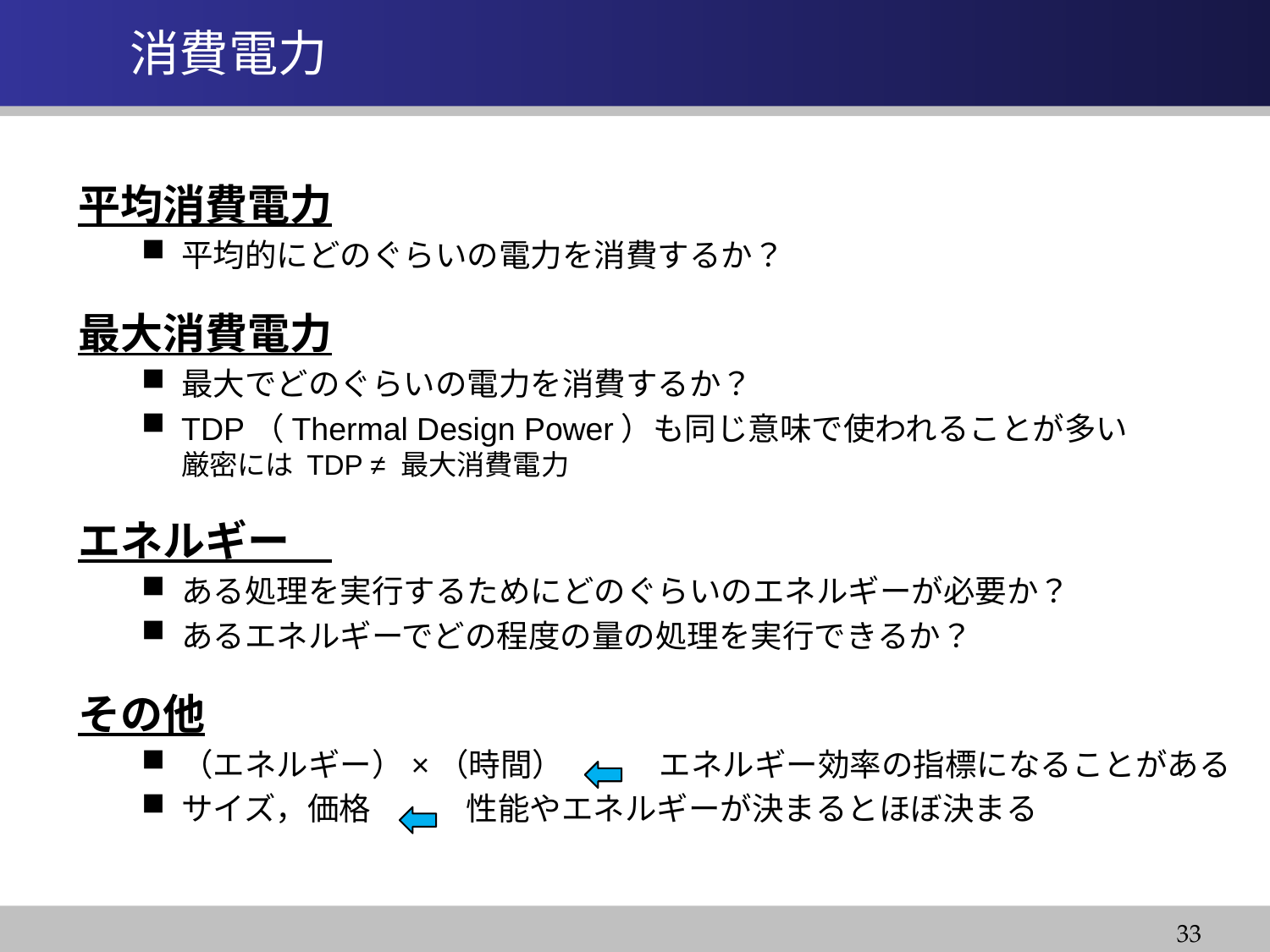

# 消費電力
平均消費電力
平均的にどのぐらいの電力を消費するか？
最大消費電力
最大でどのぐらいの電力を消費するか？
TDP（Thermal Design Power）も同じ意味で使われることが多い
厳密には TDP ≠ 最大消費電力
エネルギー
ある処理を実行するためにどのぐらいのエネルギーが必要か？
あるエネルギーでどの程度の量の処理を実行できるか？
その他
（エネルギー）×（時間）　　　エネルギー効率の指標になることがある
サイズ，価格　　　性能やエネルギーが決まるとほぼ決まる

33